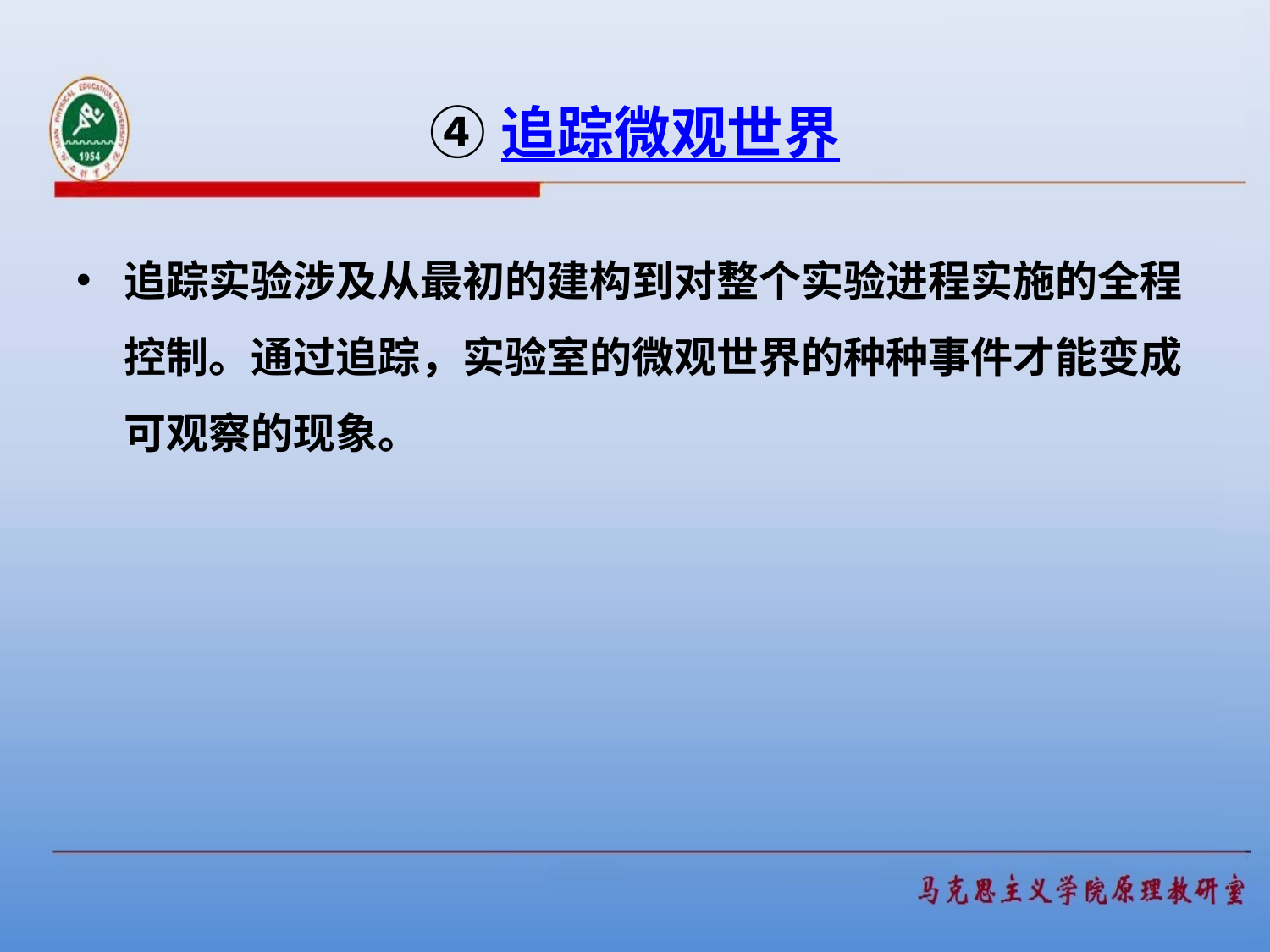

# 追踪微观世界
追踪实验涉及从最初的建构到对整个实验进程实施的全程控制。通过追踪，实验室的微观世界的种种事件才能变成可观察的现象。